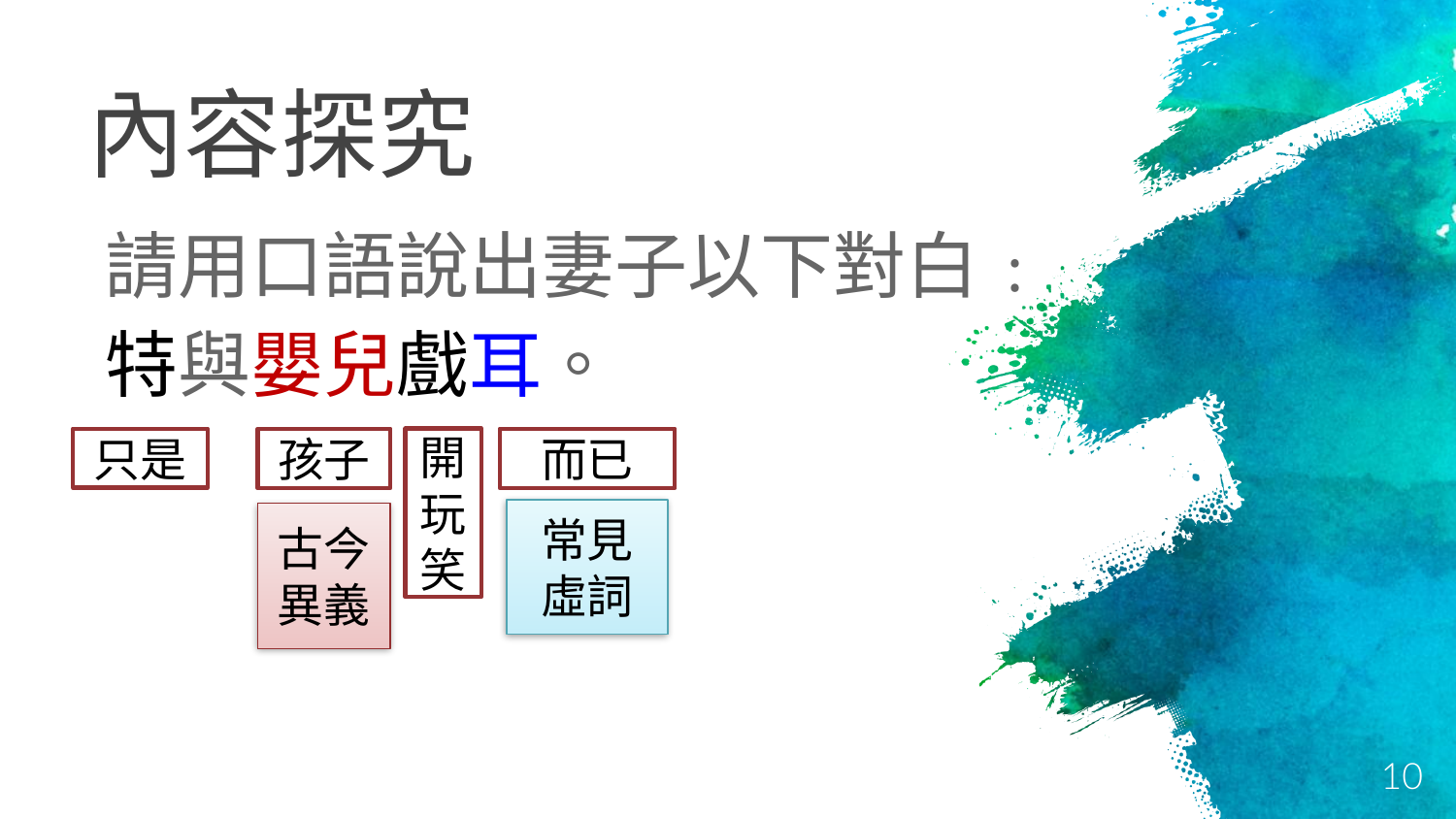

# 內容探究
請用口語說出妻子以下對白﹕
特與嬰兒戲耳。
只是
孩子
開玩笑
而已
常見虛詞
古今異義
10